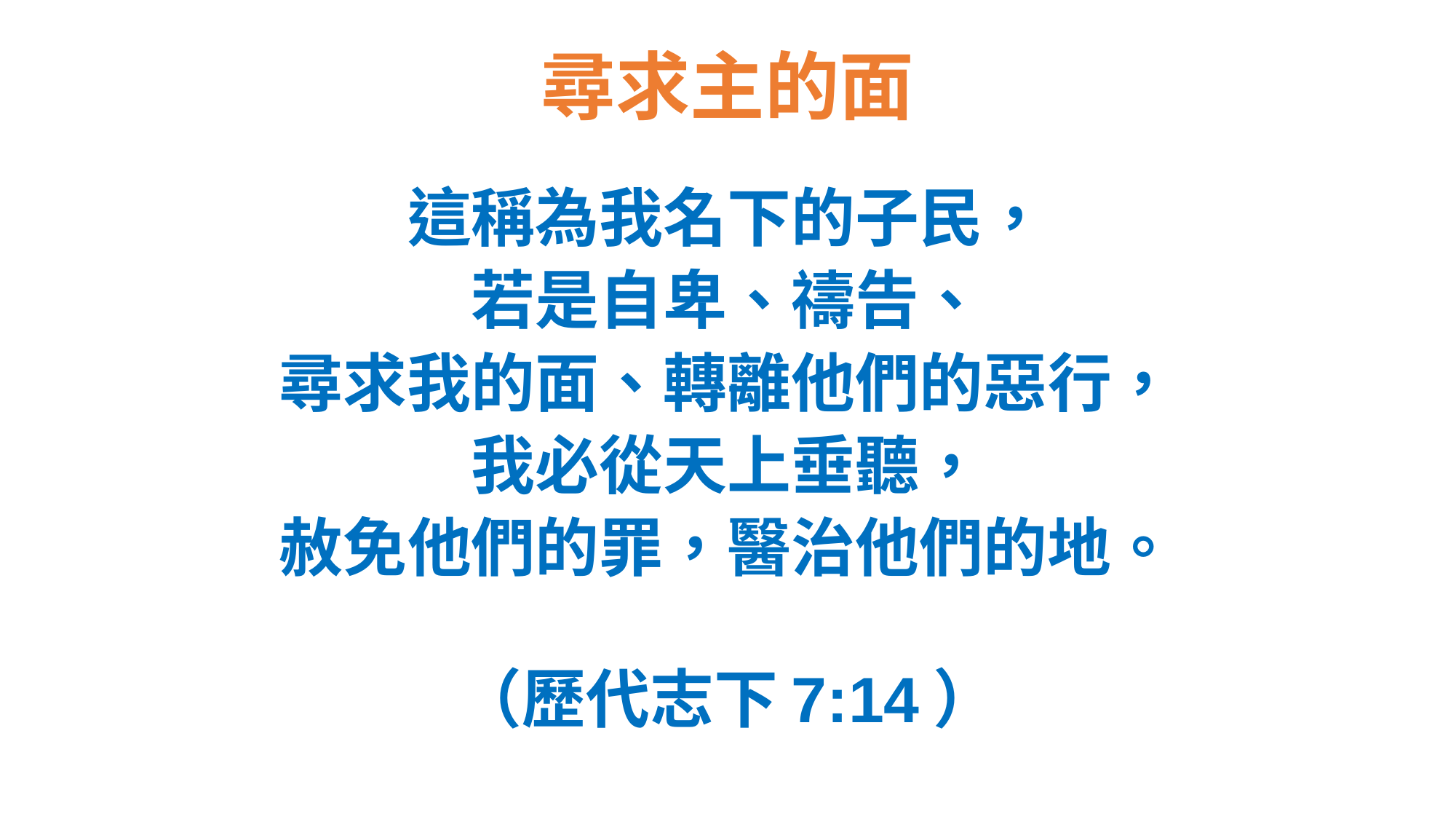

# 尋求主的面
這稱為我名下的子民，
若是自卑、禱告、
尋求我的面、轉離他們的惡行，
我必從天上垂聽，
赦免他們的罪，醫治他們的地。
（歷代志下7:14）